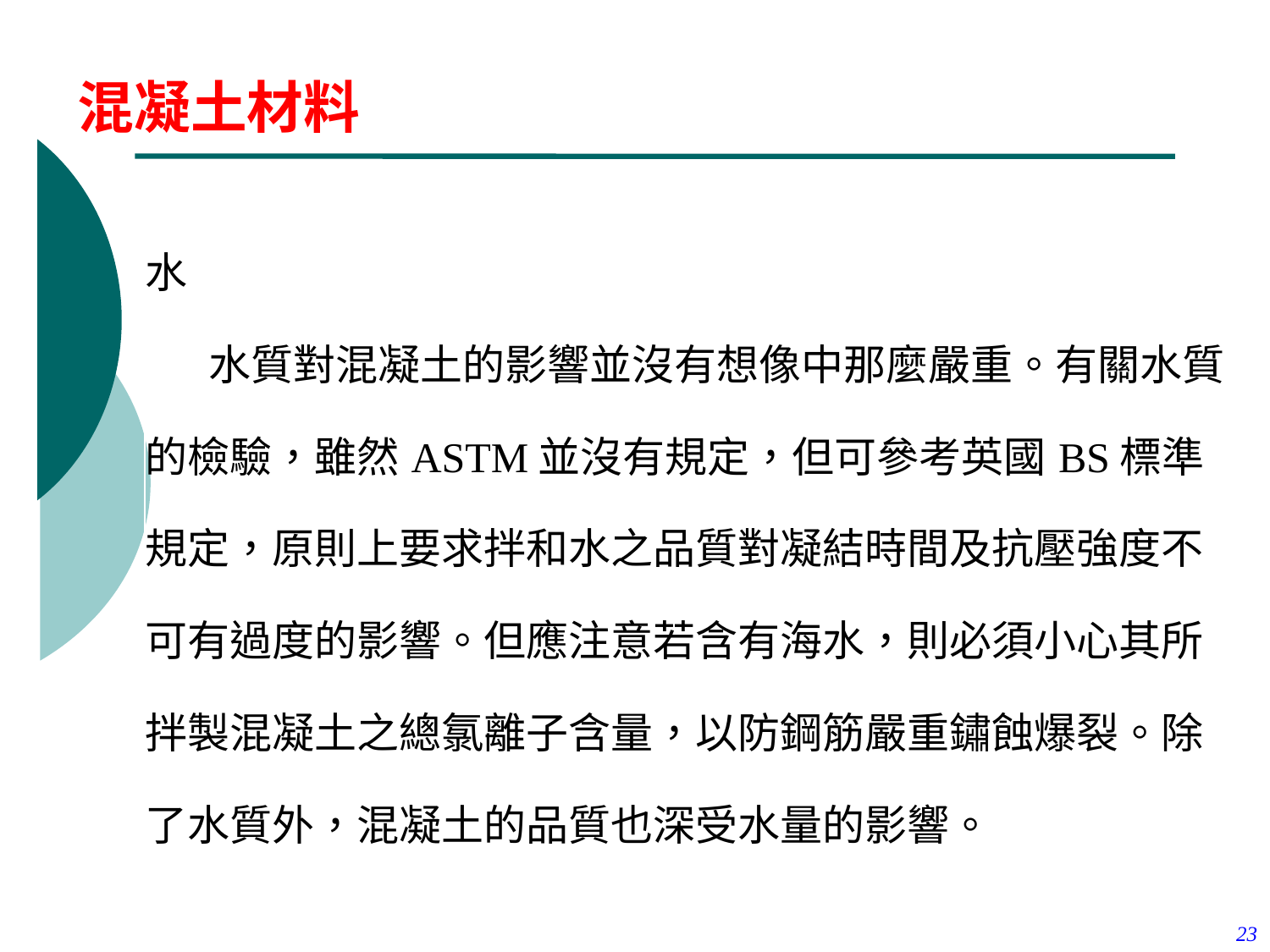

混凝土材料
| 水 水質對混凝土的影響並沒有想像中那麼嚴重。有關水質的檢驗，雖然ASTM並沒有規定，但可參考英國BS標準規定，原則上要求拌和水之品質對凝結時間及抗壓強度不可有過度的影響。但應注意若含有海水，則必須小心其所拌製混凝土之總氯離子含量，以防鋼筋嚴重鏽蝕爆裂。除了水質外，混凝土的品質也深受水量的影響。 |
| --- |
23